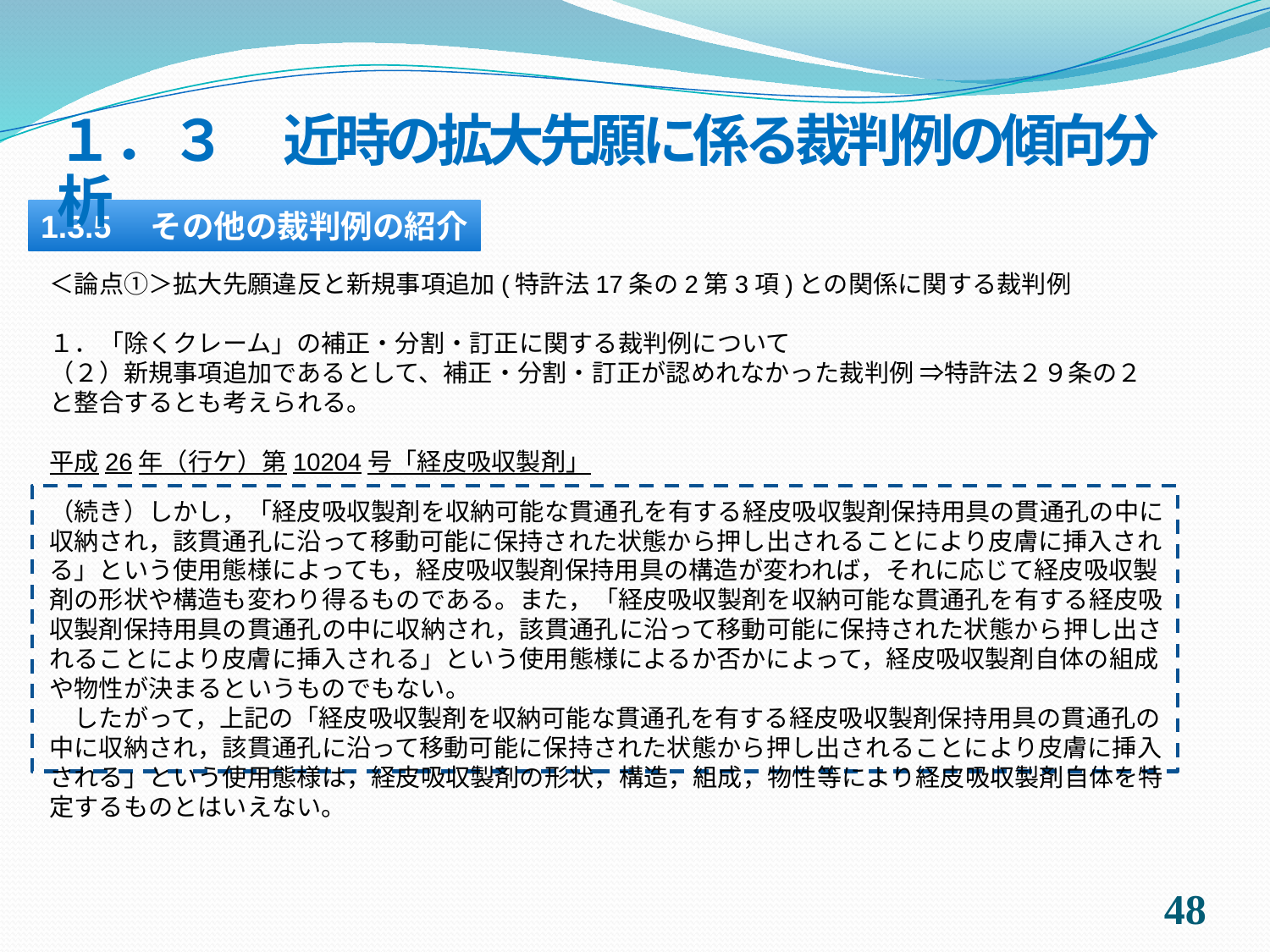

１．３　近時の拡大先願に係る裁判例の傾向分析
1.3.5　その他の裁判例の紹介
＜論点①＞拡大先願違反と新規事項追加(特許法17条の2第3項)との関係に関する裁判例

１．「除くクレーム」の補正・分割・訂正に関する裁判例について
（２）新規事項追加であるとして、補正・分割・訂正が認めれなかった裁判例 ⇒特許法２９条の２と整合するとも考えられる。

平成26年（行ケ）第10204号「経皮吸収製剤」

（続き）しかし，「経皮吸収製剤を収納可能な貫通孔を有する経皮吸収製剤保持用具の貫通孔の中に収納され，該貫通孔に沿って移動可能に保持された状態から押し出されることにより皮膚に挿入される」という使用態様によっても，経皮吸収製剤保持用具の構造が変われば，それに応じて経皮吸収製剤の形状や構造も変わり得るものである。また，「経皮吸収製剤を収納可能な貫通孔を有する経皮吸収製剤保持用具の貫通孔の中に収納され，該貫通孔に沿って移動可能に保持された状態から押し出されることにより皮膚に挿入される」という使用態様によるか否かによって，経皮吸収製剤自体の組成や物性が決まるというものでもない。
　したがって，上記の「経皮吸収製剤を収納可能な貫通孔を有する経皮吸収製剤保持用具の貫通孔の中に収納され，該貫通孔に沿って移動可能に保持された状態から押し出されることにより皮膚に挿入される」という使用態様は，経皮吸収製剤の形状，構造，組成，物性等により経皮吸収製剤自体を特定するものとはいえない。
48